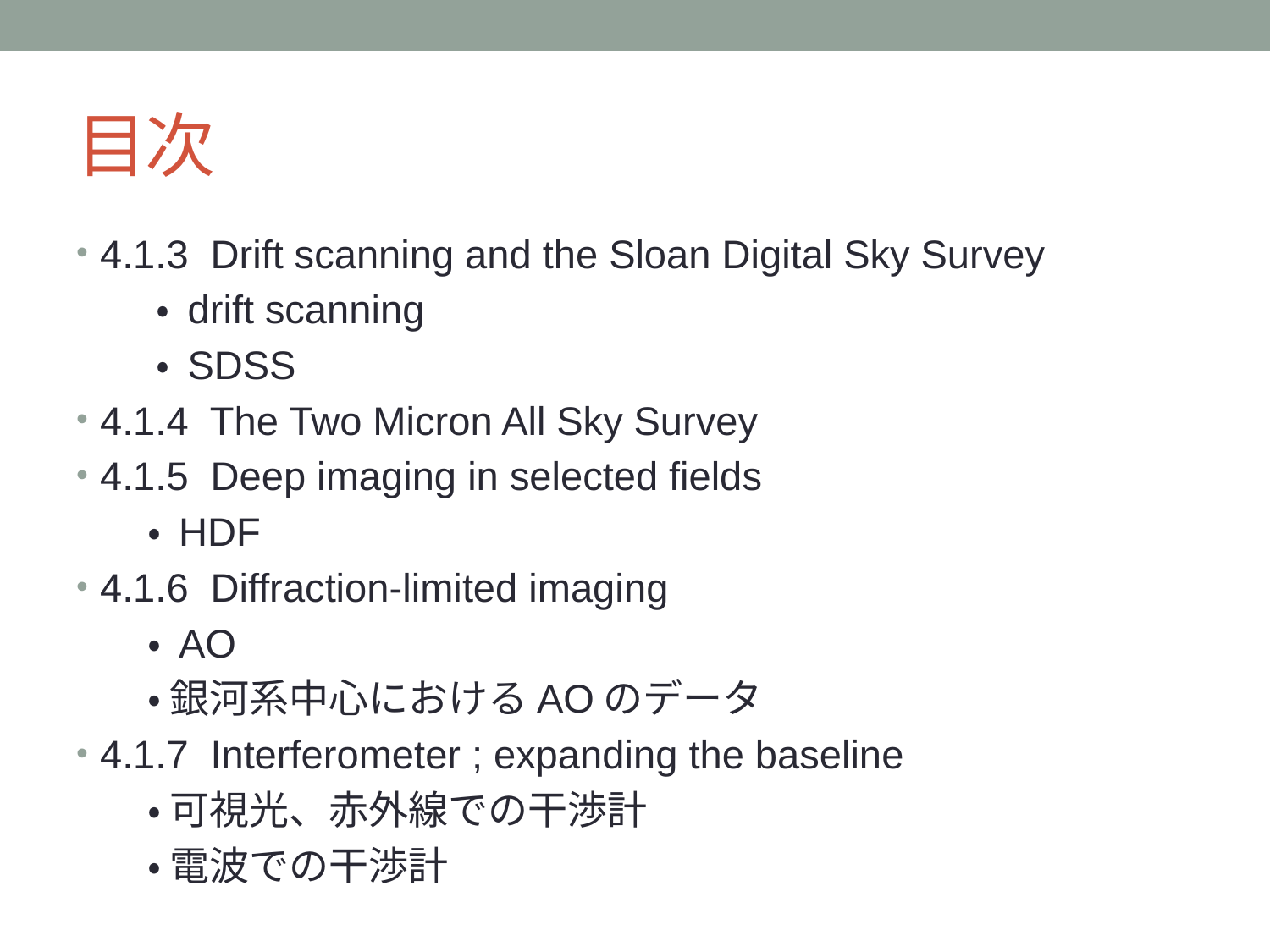

# 目次
4.1.3  Drift scanning and the Sloan Digital Sky Survey
        ・ drift scanning
        ・ SDSS
4.1.4  The Two Micron All Sky Survey
4.1.5  Deep imaging in selected fields
       ・ HDF
4.1.6  Diffraction-limited imaging
       ・ AO
       ・ 銀河系中心におけるAOのデータ
4.1.7  Interferometer ; expanding the baseline
       ・ 可視光、赤外線での干渉計
       ・ 電波での干渉計